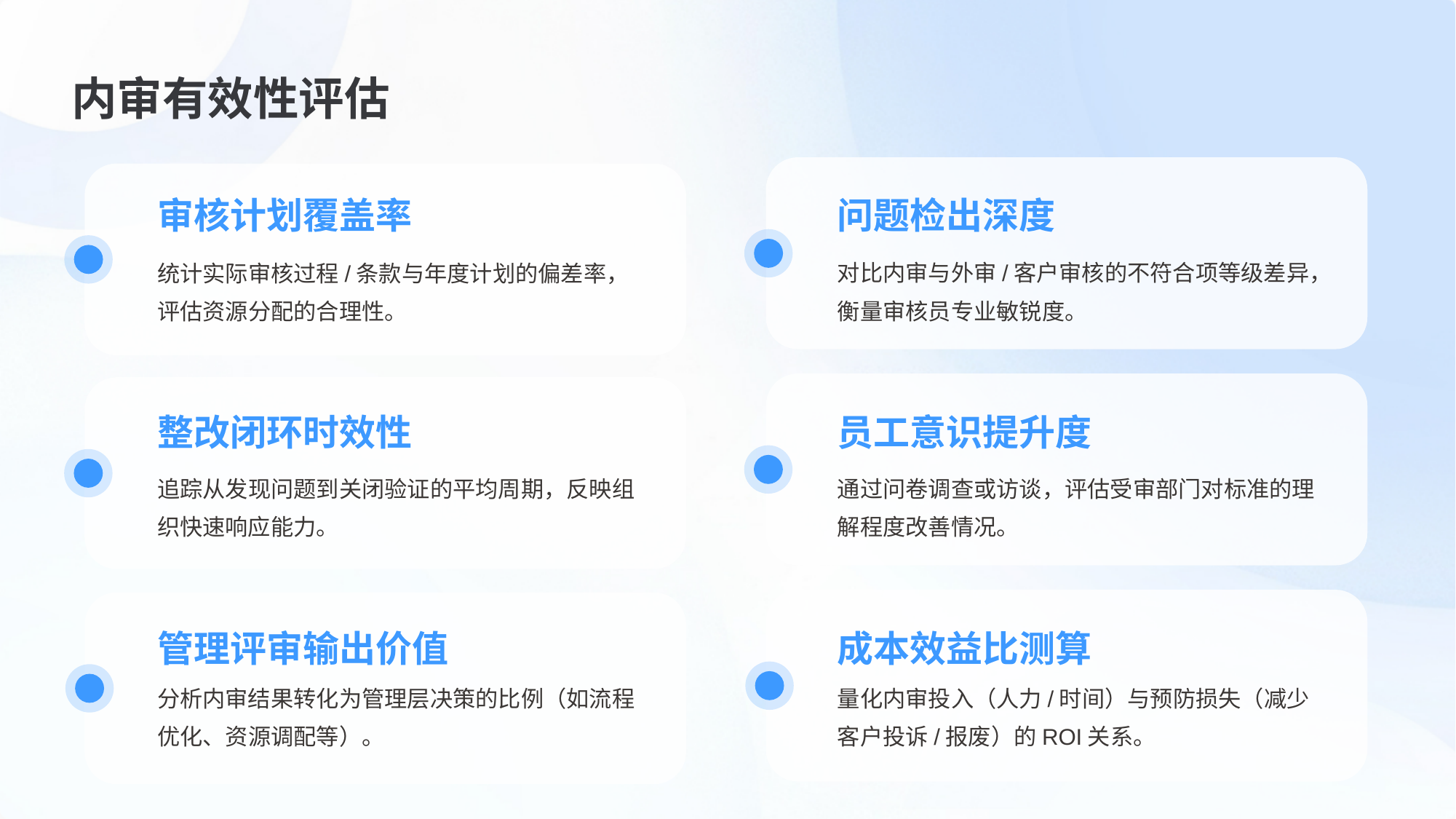

内审有效性评估

问题检出深度
审核计划覆盖率

对比内审与外审/客户审核的不符合项等级差异，衡量审核员专业敏锐度。
统计实际审核过程/条款与年度计划的偏差率，评估资源分配的合理性。

员工意识提升度
整改闭环时效性

通过问卷调查或访谈，评估受审部门对标准的理解程度改善情况。

追踪从发现问题到关闭验证的平均周期，反映组织快速响应能力。

成本效益比测算
管理评审输出价值
量化内审投入（人力/时间）与预防损失（减少客户投诉/报废）的ROI关系。
分析内审结果转化为管理层决策的比例（如流程优化、资源调配等）。